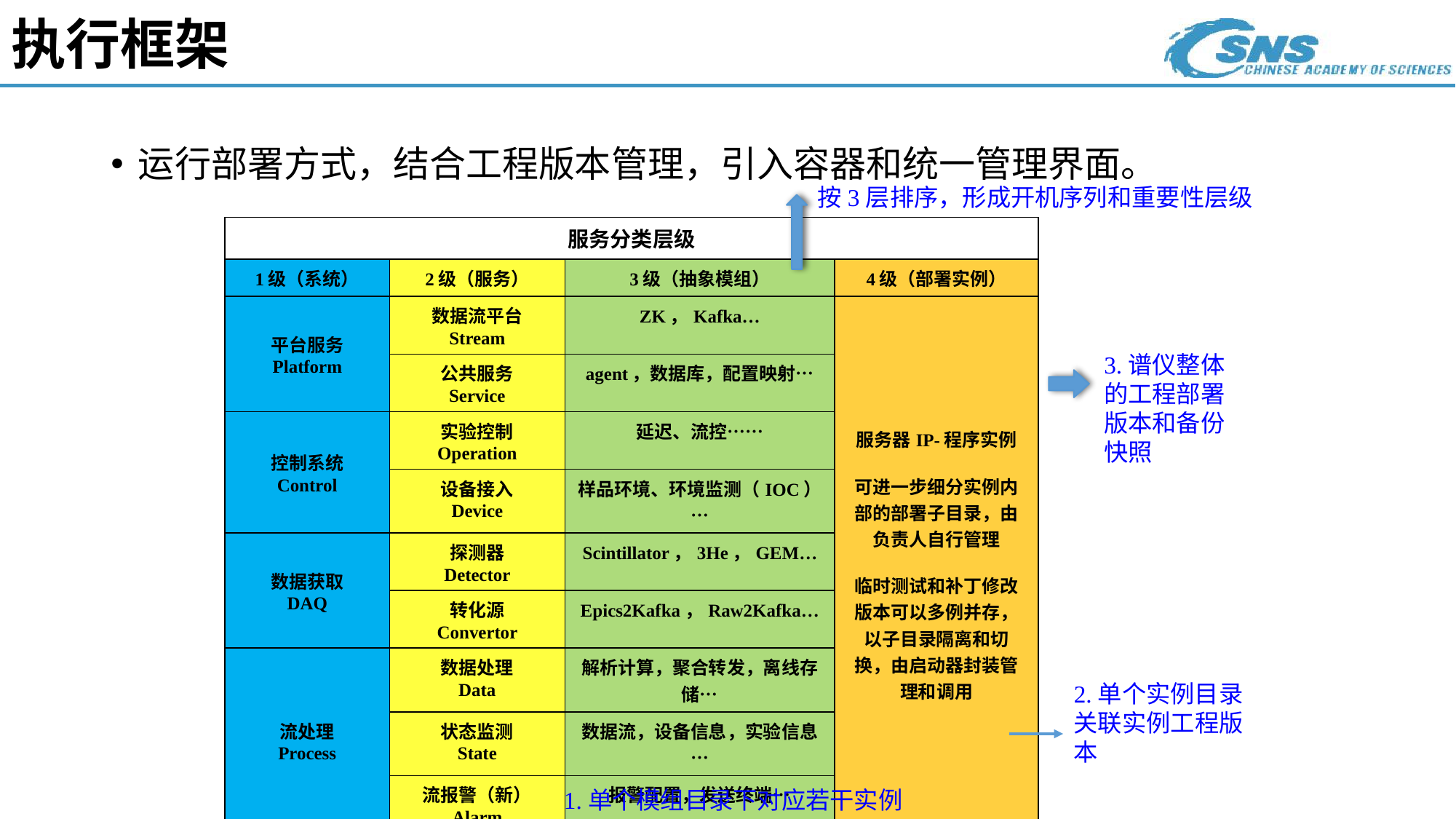

# 执行框架
运行部署方式，结合工程版本管理，引入容器和统一管理界面。

按3层排序，形成开机序列和重要性层级

| 服务分类层级 |  |  |  |
| --- | --- | --- | --- |
| 1级（系统） | 2级（服务） | 3级（抽象模组） | 4级（部署实例） |
| 平台服务 Platform | 数据流平台 Stream | ZK，Kafka… | 服务器IP-程序实例 可进一步细分实例内部的部署子目录，由负责人自行管理 临时测试和补丁修改版本可以多例并存，以子目录隔离和切换，由启动器封装管理和调用 |
|  | 公共服务 Service | agent，数据库，配置映射… |  |
| 控制系统 Control | 实验控制 Operation | 延迟、流控…… |  |
|  | 设备接入 Device | 样品环境、环境监测（IOC）… |  |
| 数据获取 DAQ | 探测器 Detector | Scintillator，3He，GEM… |  |
|  | 转化源 Convertor | Epics2Kafka，Raw2Kafka… |  |
| 流处理 Process | 数据处理 Data | 解析计算，聚合转发，离线存储… |  |
|  | 状态监测 State | 数据流，设备信息，实验信息… |  |
|  | 流报警（新） Alarm | 报警配置，发送终端… |  |
3.谱仪整体的工程部署版本和备份快照

2.单个实例目录关联实例工程版本
1.单个模组目录下对应若干实例